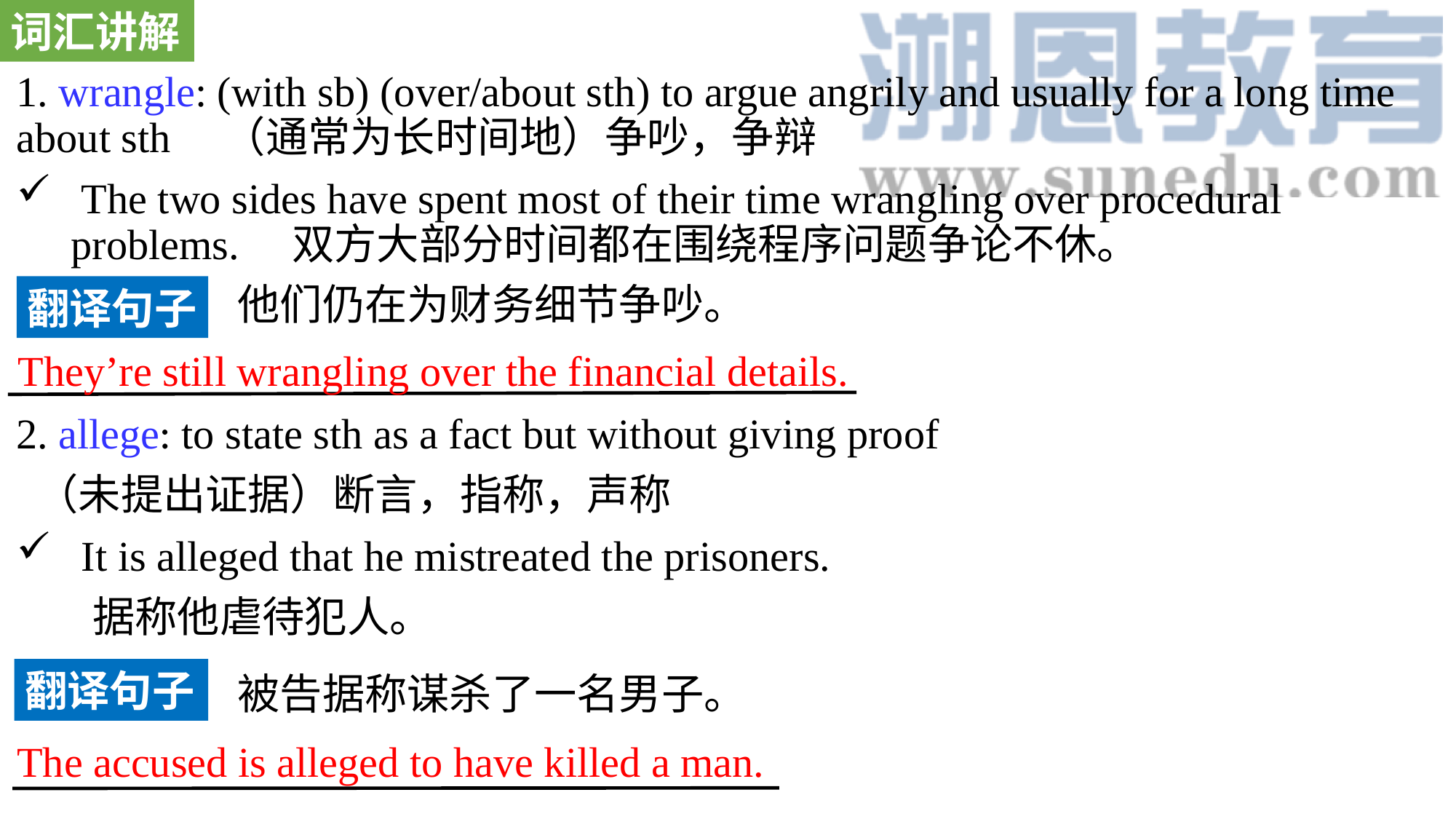

词汇讲解
1. wrangle: (with sb) (over/about sth) to argue angrily and usually for a long time about sth    （通常为长时间地）争吵，争辩
 The two sides have spent most of their time wrangling over procedural problems.    双方大部分时间都在围绕程序问题争论不休。

2. allege: to state sth as a fact but without giving proof
 （未提出证据）断言，指称，声称
 It is alleged that he mistreated the prisoners.
       据称他虐待犯人。
他们仍在为财务细节争吵。
翻译句子
They’re still wrangling over the financial details.
翻译句子
被告据称谋杀了一名男子。
The accused is alleged to have killed a man.